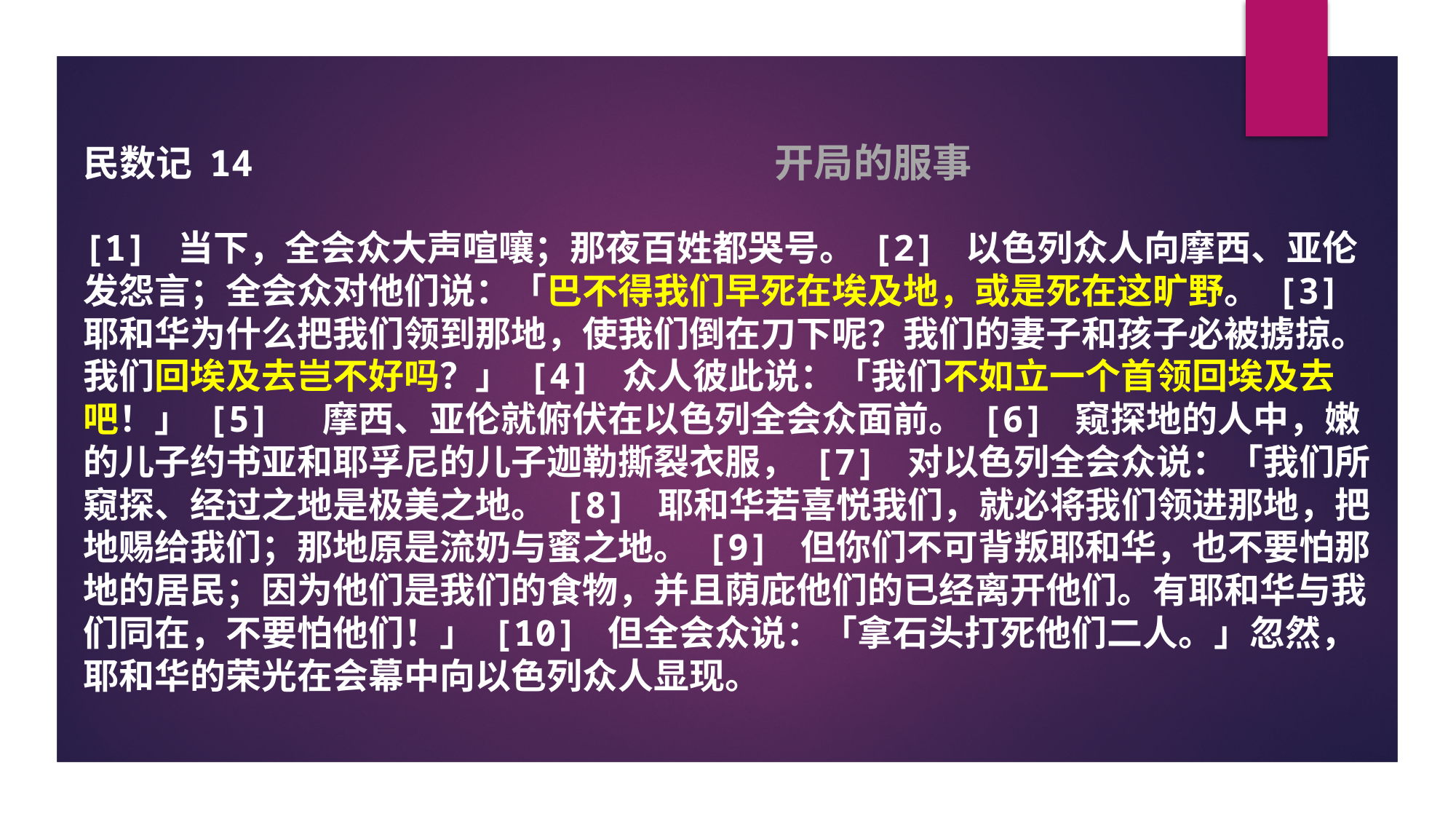

开局的服事

民数记 14

[1] 当下，全会众大声喧嚷；那夜百姓都哭号。 [2] 以色列众人向摩西、亚伦发怨言；全会众对他们说：「巴不得我们早死在埃及地，或是死在这旷野。 [3] 耶和华为什么把我们领到那地，使我们倒在刀下呢？我们的妻子和孩子必被掳掠。我们回埃及去岂不好吗？」 [4] 众人彼此说：「我们不如立一个首领回埃及去吧！」 [5]  摩西、亚伦就俯伏在以色列全会众面前。 [6] 窥探地的人中，嫩的儿子约书亚和耶孚尼的儿子迦勒撕裂衣服， [7] 对以色列全会众说：「我们所窥探、经过之地是极美之地。 [8] 耶和华若喜悦我们，就必将我们领进那地，把地赐给我们；那地原是流奶与蜜之地。 [9] 但你们不可背叛耶和华，也不要怕那地的居民；因为他们是我们的食物，并且荫庇他们的已经离开他们。有耶和华与我们同在，不要怕他们！」 [10] 但全会众说：「拿石头打死他们二人。」忽然，耶和华的荣光在会幕中向以色列众人显现。